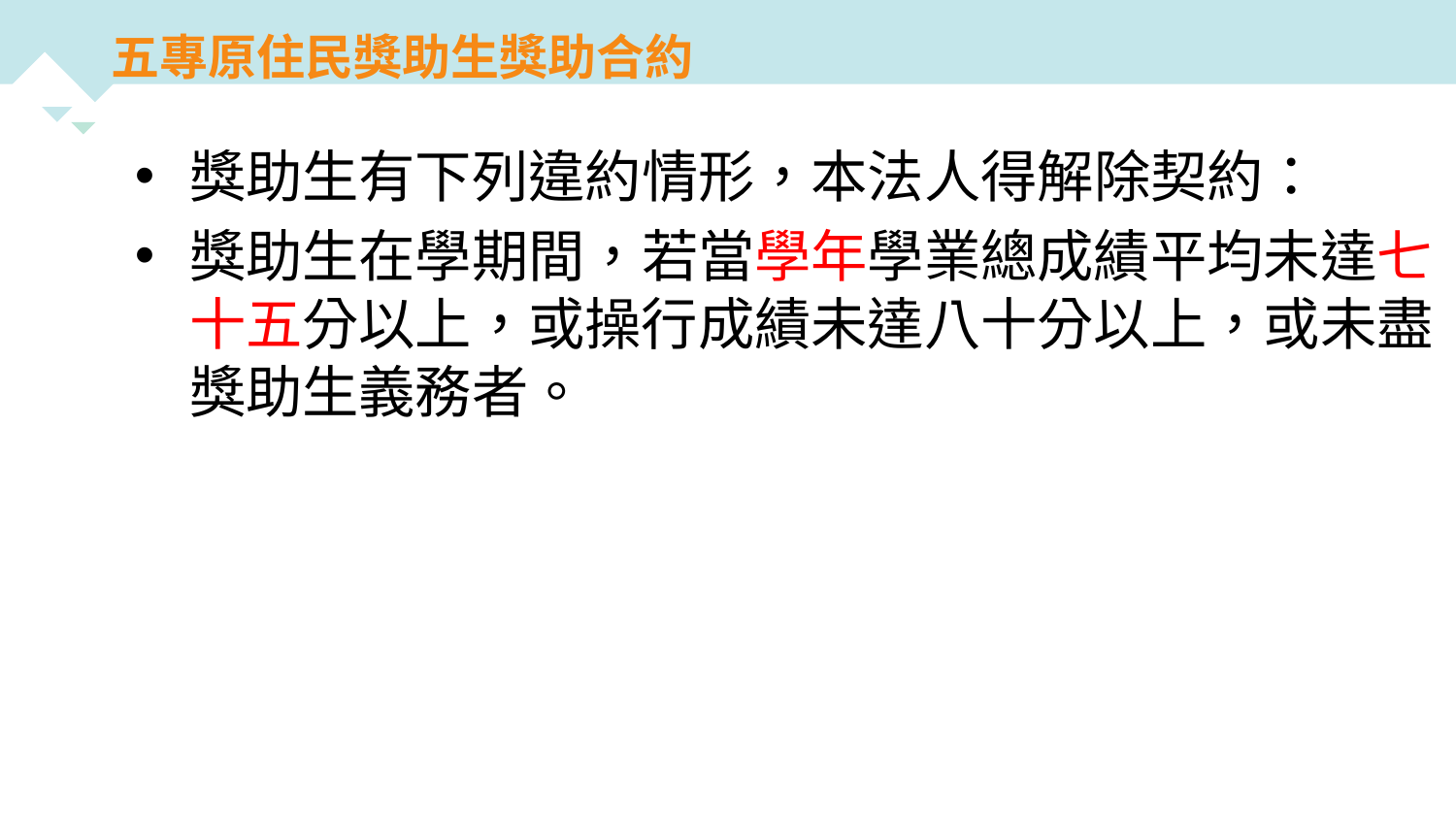

五專原住民獎助生獎助合約
獎助生有下列違約情形，本法人得解除契約：
獎助生在學期間，若當學年學業總成績平均未達七十五分以上，或操行成績未達八十分以上，或未盡獎助生義務者。